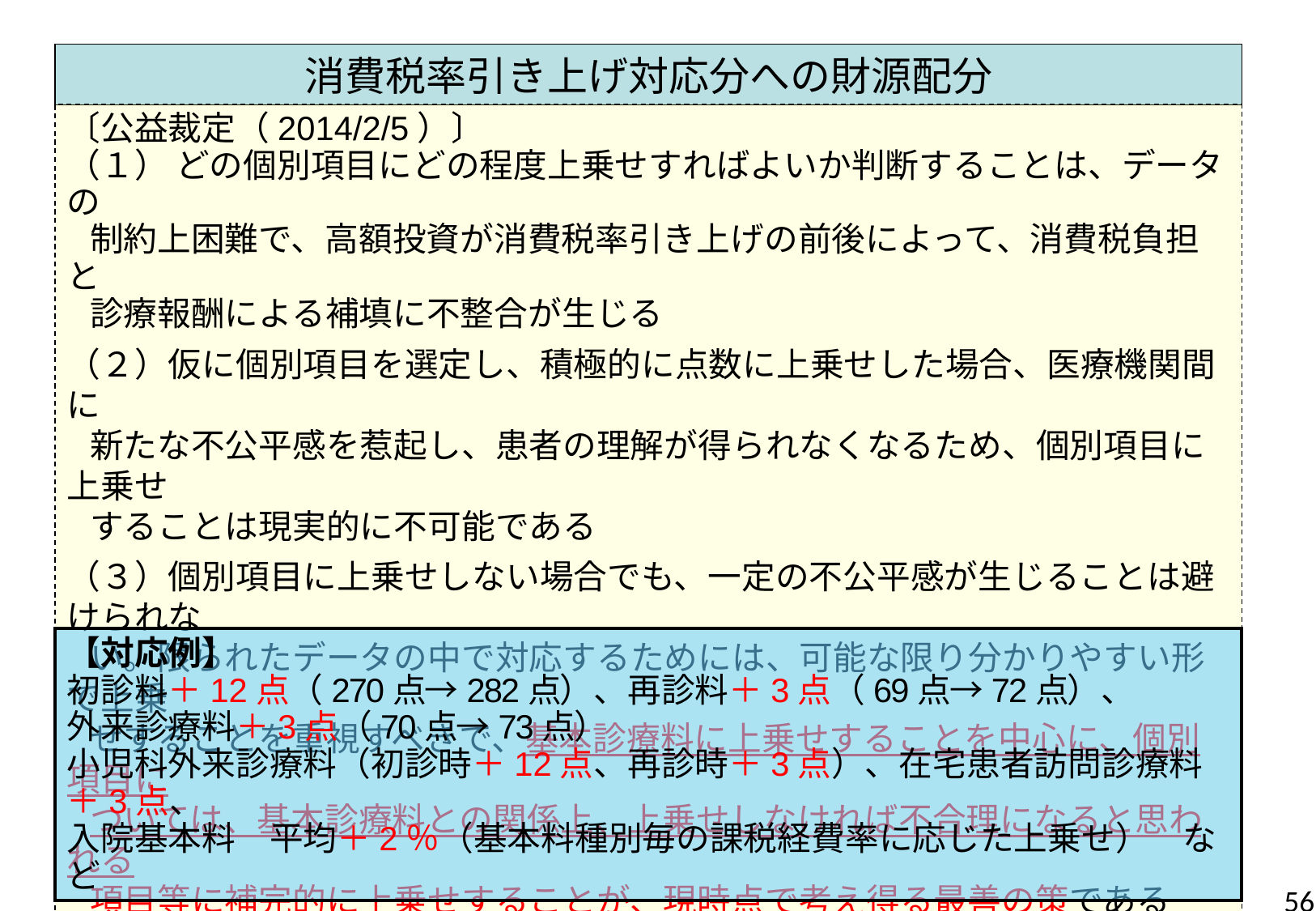

消費税率引き上げ対応分への財源配分
消費税率引き上げ対応分への財源配分
〔公益裁定（2014/2/5）〕
（１） どの個別項目にどの程度上乗せすればよいか判断することは、データの
  制約上困難で、高額投資が消費税率引き上げの前後によって、消費税負担と
  診療報酬による補填に不整合が生じる
（２）仮に個別項目を選定し、積極的に点数に上乗せした場合、医療機関間に
  新たな不公平感を惹起し、患者の理解が得られなくなるため、個別項目に上乗せ
  することは現実的に不可能である
（３）個別項目に上乗せしない場合でも、一定の不公平感が生じることは避けられな
  い。限られたデータの中で対応するためには、可能な限り分かりやすい形で上乗
  せすることを重視すべきで、基本診療料に上乗せすることを中心に、個別項目に
  ついては、基本診療料との関係上、上乗せしなければ不合理になると思われる
  項目等に補完的に上乗せすることが、現時点で考え得る最善の策である
【対応例】
初診料＋12点（270点→282点）、再診料＋3点（69点→72点）、
外来診療料＋3点（70点→73点）
小児科外来診療料（初診時＋12点、再診時＋3点）、在宅患者訪問診療料＋3点、
入院基本料　平均＋2％（基本料種別毎の課税経費率に応じた上乗せ）　など
56